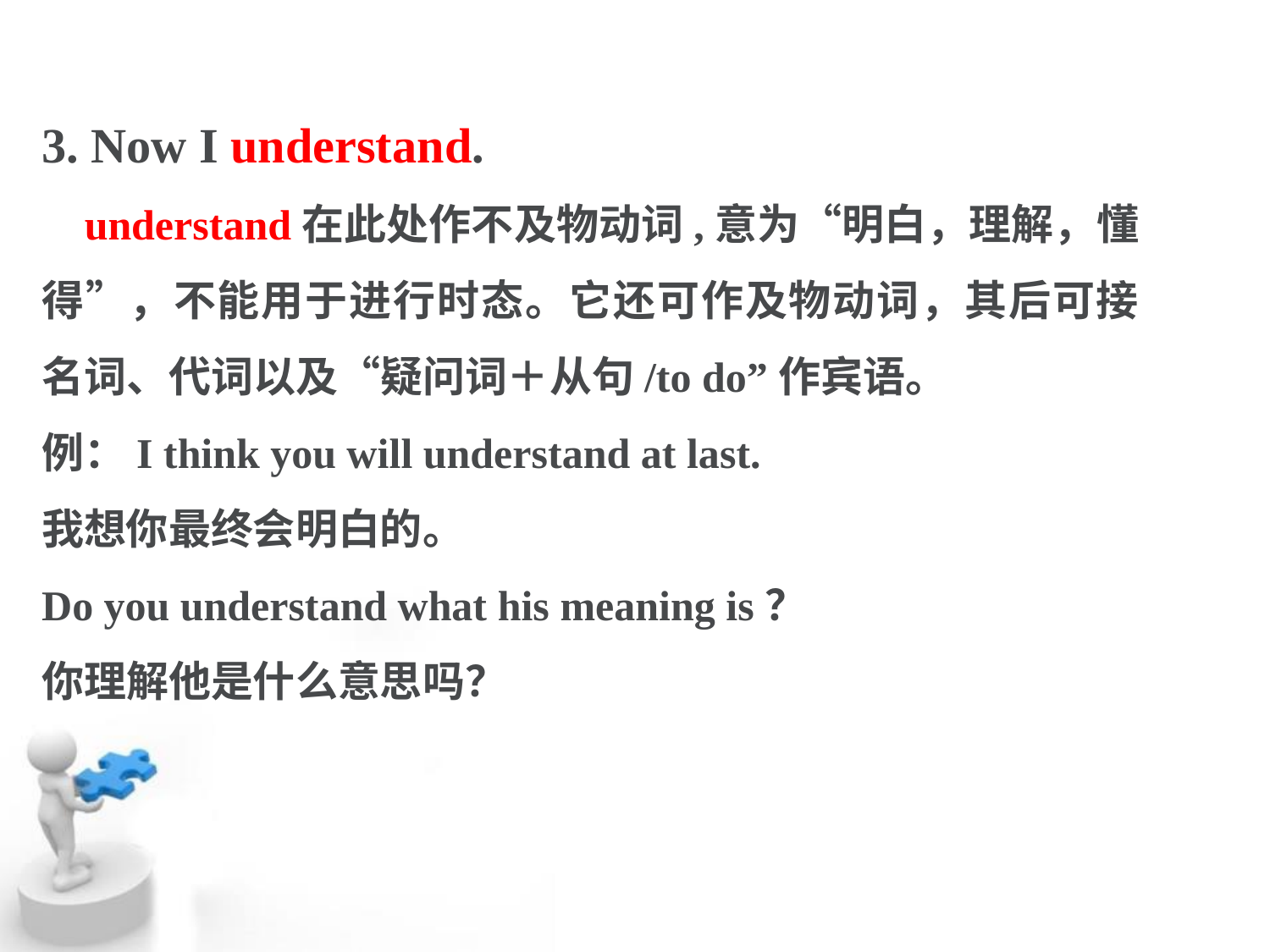

3. Now I understand.
    understand在此处作不及物动词,意为“明白，理解，懂得”，不能用于进行时态。它还可作及物动词，其后可接名词、代词以及“疑问词＋从句/to do”作宾语。
例：I think you will understand at last.
我想你最终会明白的。
Do you understand what his meaning is？
你理解他是什么意思吗？